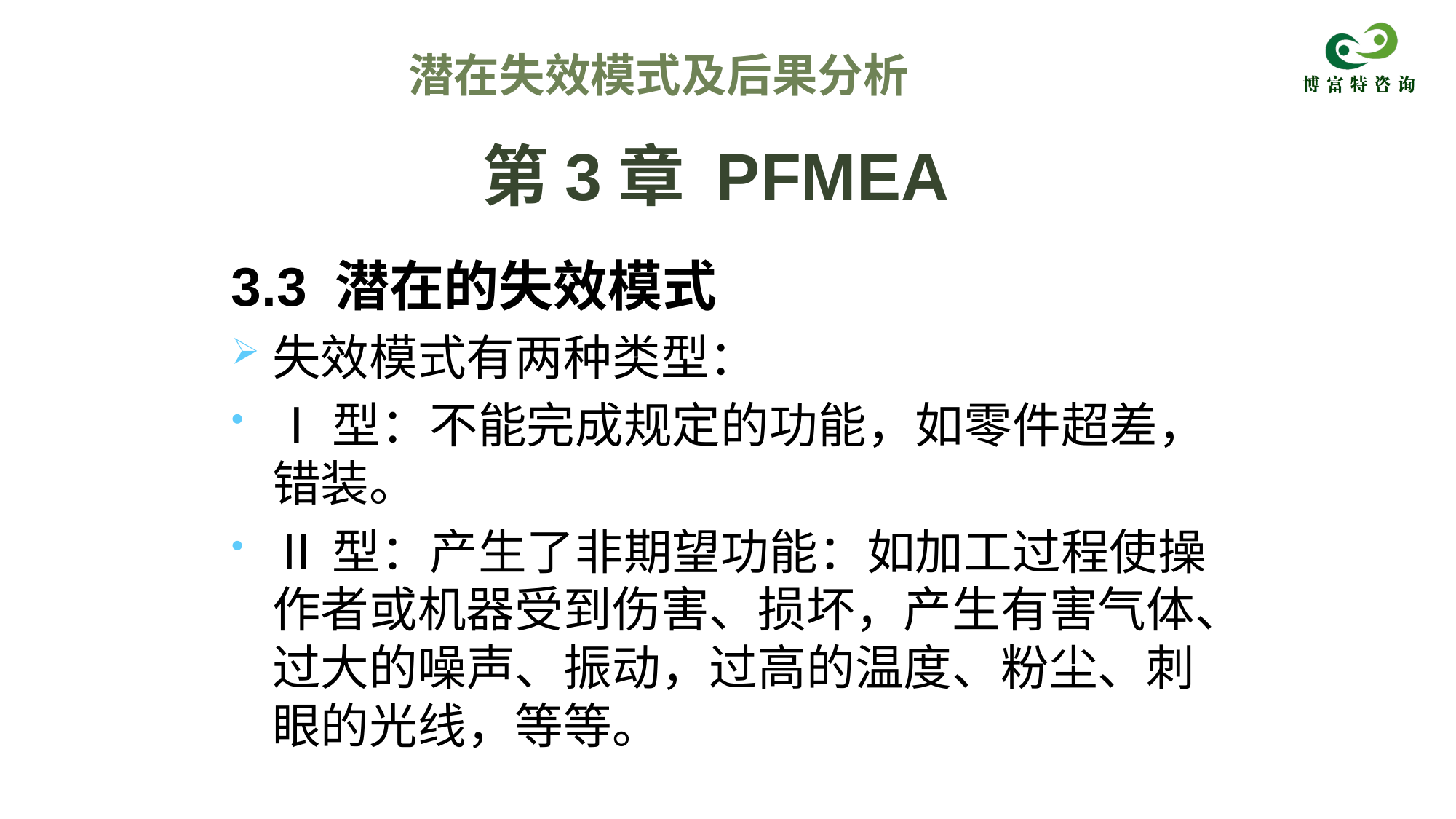

潜在失效模式及后果分析
# 第3章 PFMEA
3.3 潜在的失效模式
失效模式有两种类型：
Ⅰ型：不能完成规定的功能，如零件超差， 错装。
Ⅱ型：产生了非期望功能：如加工过程使操作者或机器受到伤害、损坏，产生有害气体、过大的噪声、振动，过高的温度、粉尘、刺眼的光线，等等。
37